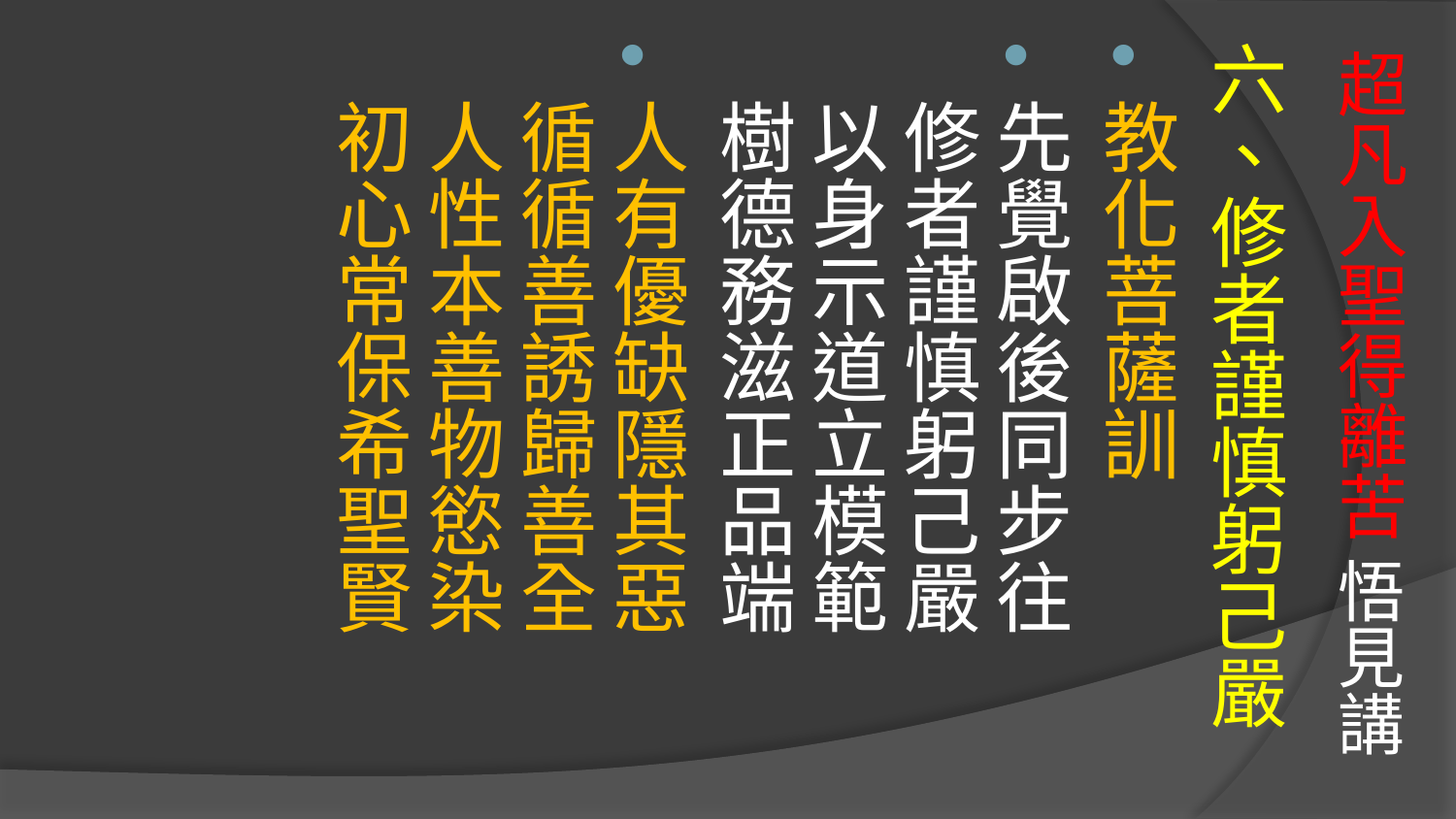

# 超凡入聖得離苦 悟見講
六、修者謹慎躬己嚴
教化菩薩訓
先覺啟後同步往　修者謹慎躬己嚴
以身示道立模範　樹德務滋正品端
人有優缺隱其惡　循循善誘歸善全
人性本善物慾染　初心常保希聖賢